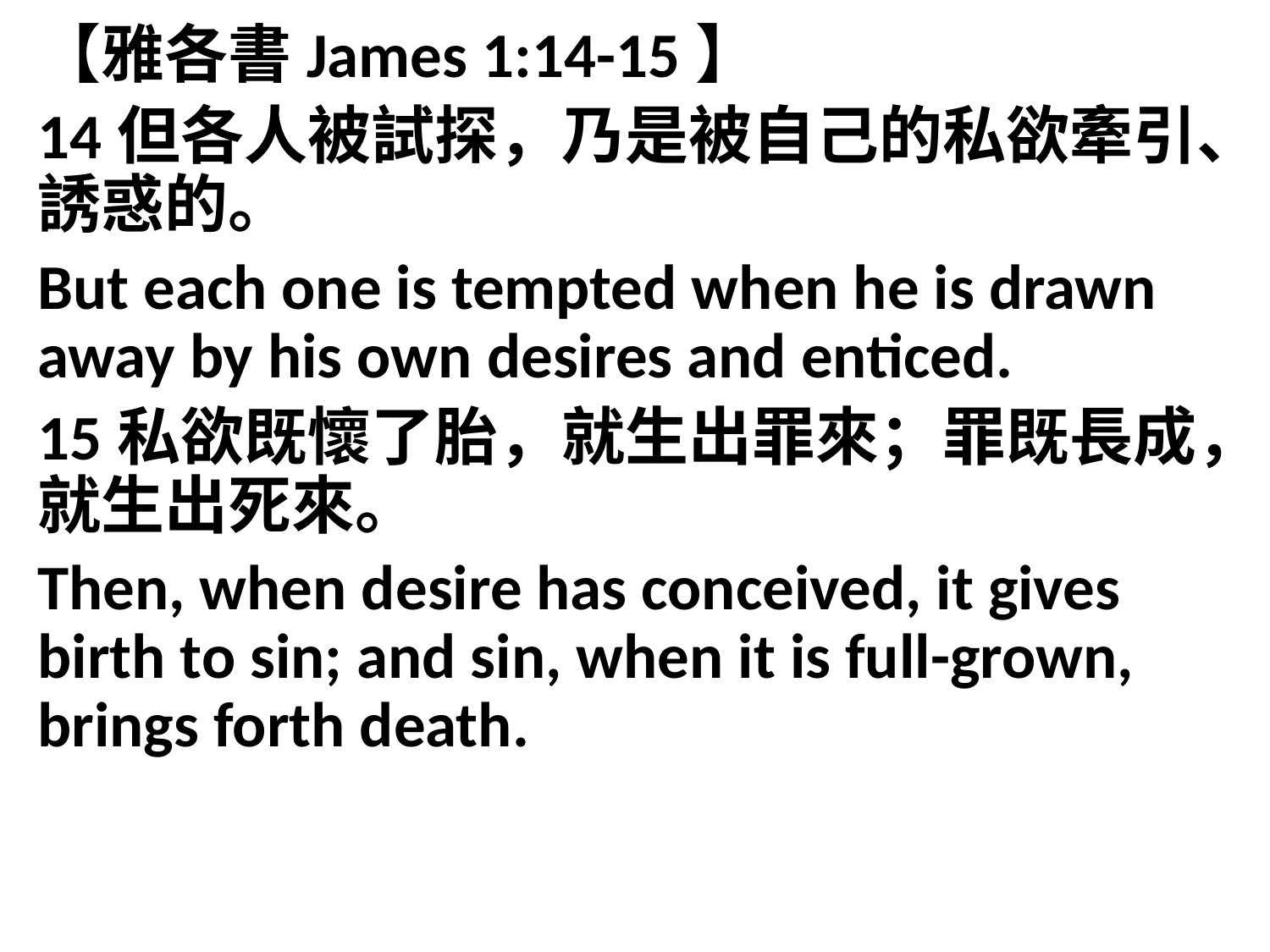

【雅各書James 1:14-15】
14但各人被試探，乃是被自己的私欲牽引、誘惑的。
But each one is tempted when he is drawn away by his own desires and enticed.
15私欲既懷了胎，就生出罪來；罪既長成，就生出死來。
Then, when desire has conceived, it gives birth to sin; and sin, when it is full-grown, brings forth death.